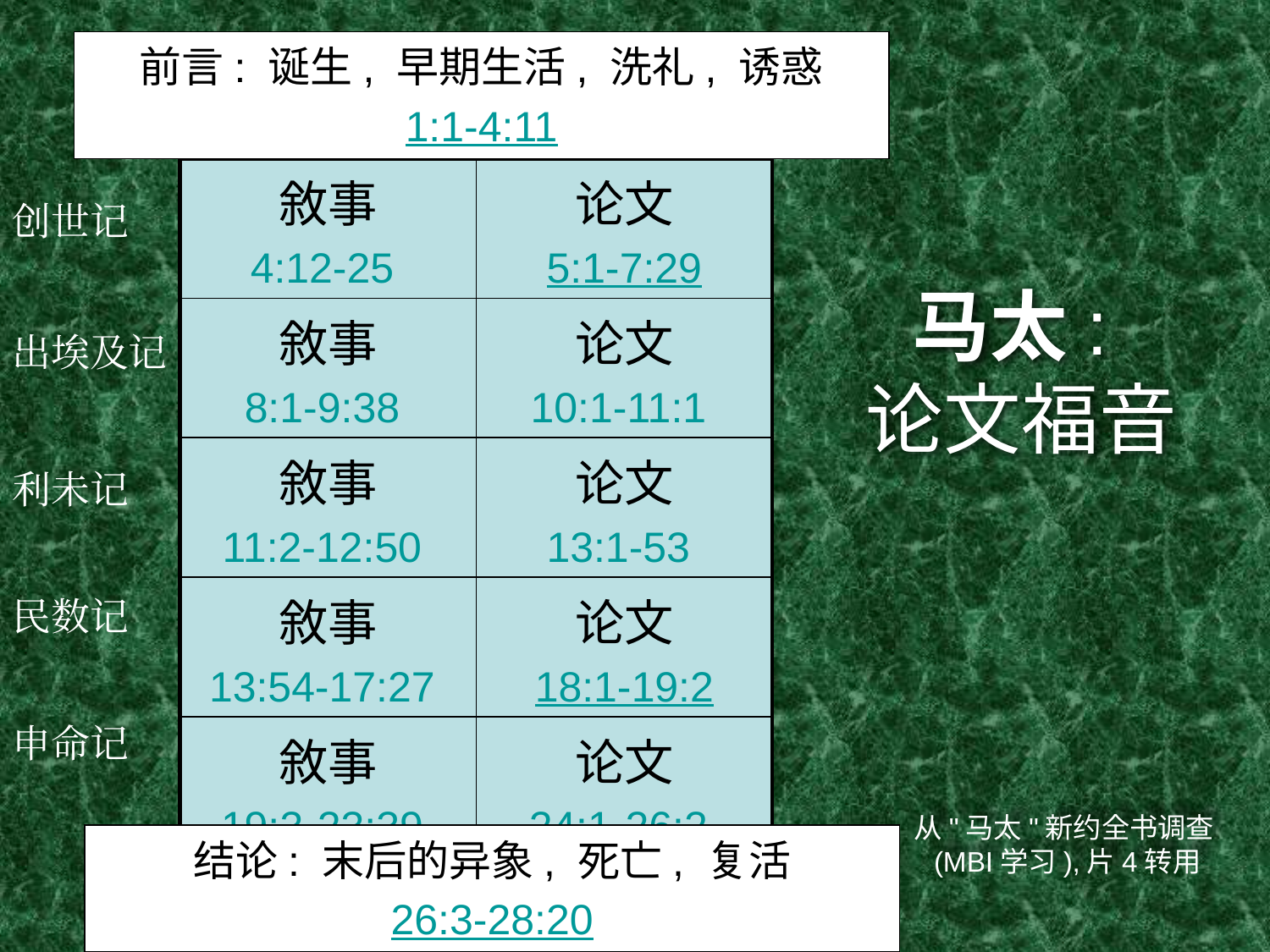

前言: 诞生, 早期生活, 洗礼, 诱惑
1:1-4:11
| 敘事 4:12-25 | 论文 5:1-7:29 |
| --- | --- |
| 敘事 8:1-9:38 | 论文 10:1-11:1 |
| 敘事 11:2-12:50 | 论文 13:1-53 |
| 敘事 13:54-17:27 | 论文 18:1-19:2 |
| 敘事 19:3-23:39 | 论文 24:1-26:2 |
创世记
# 马太: 论文福音
出埃及记
利未记
民数记
申命记
从"马太"新约全书调查
(MBI学习),片4转用
结论: 末后的异象, 死亡, 复活
26:3-28:20